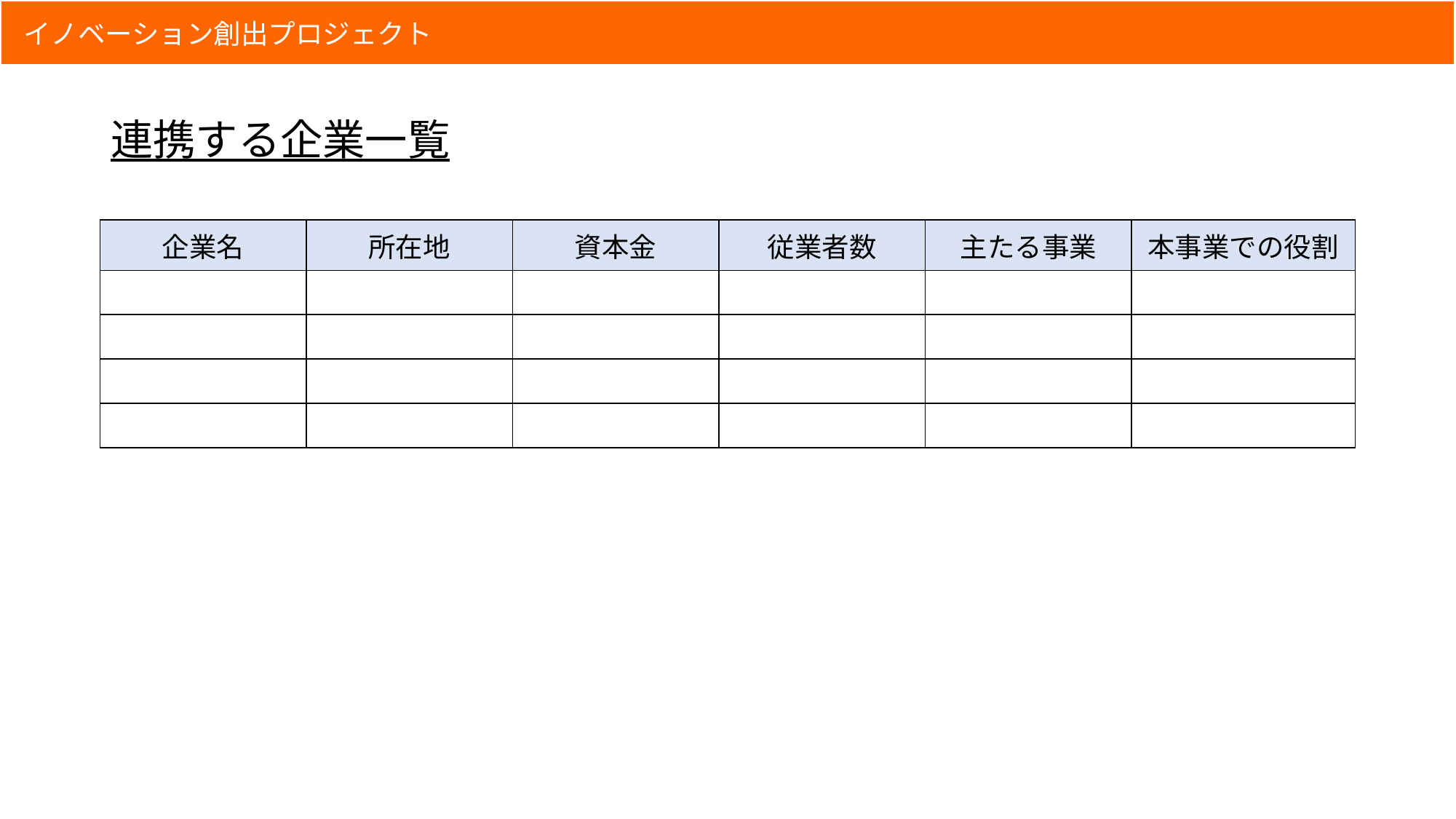

# 連携する企業一覧
| 企業名 | 所在地 | 資本金 | 従業者数 | 主たる事業 | 本事業での役割 |
| --- | --- | --- | --- | --- | --- |
|  |  |  |  |  |  |
|  |  |  |  |  |  |
|  |  |  |  |  |  |
|  |  |  |  |  |  |